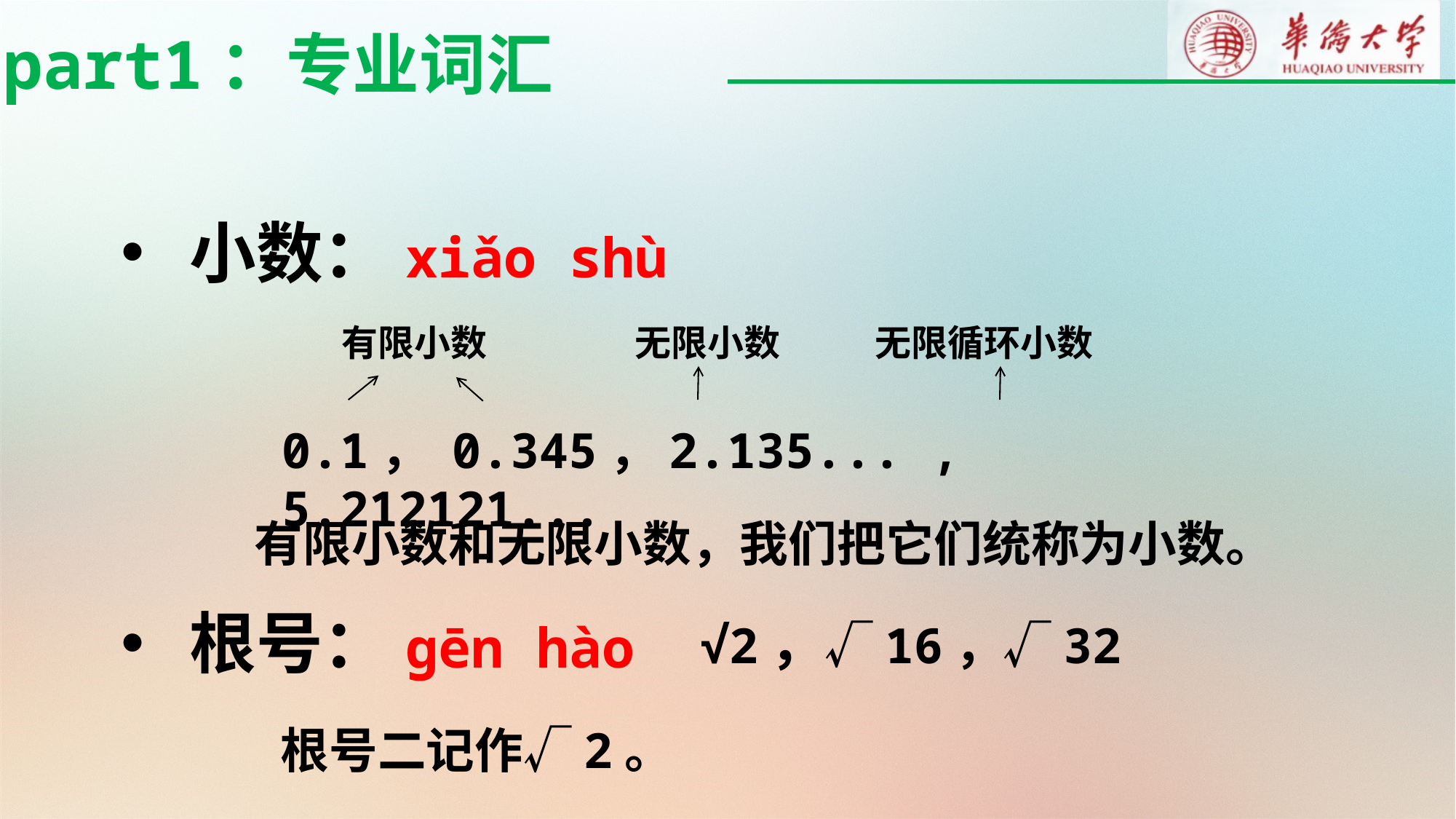

part1：专业词汇
小数：xiǎo shù
有限小数
无限小数
无限循环小数
0.1， 0.345，2.135... ,  5.212121...
有限小数和无限小数，我们把它们统称为小数。
根号：ɡēn hào
√2，√16，√32
根号二记作√2。